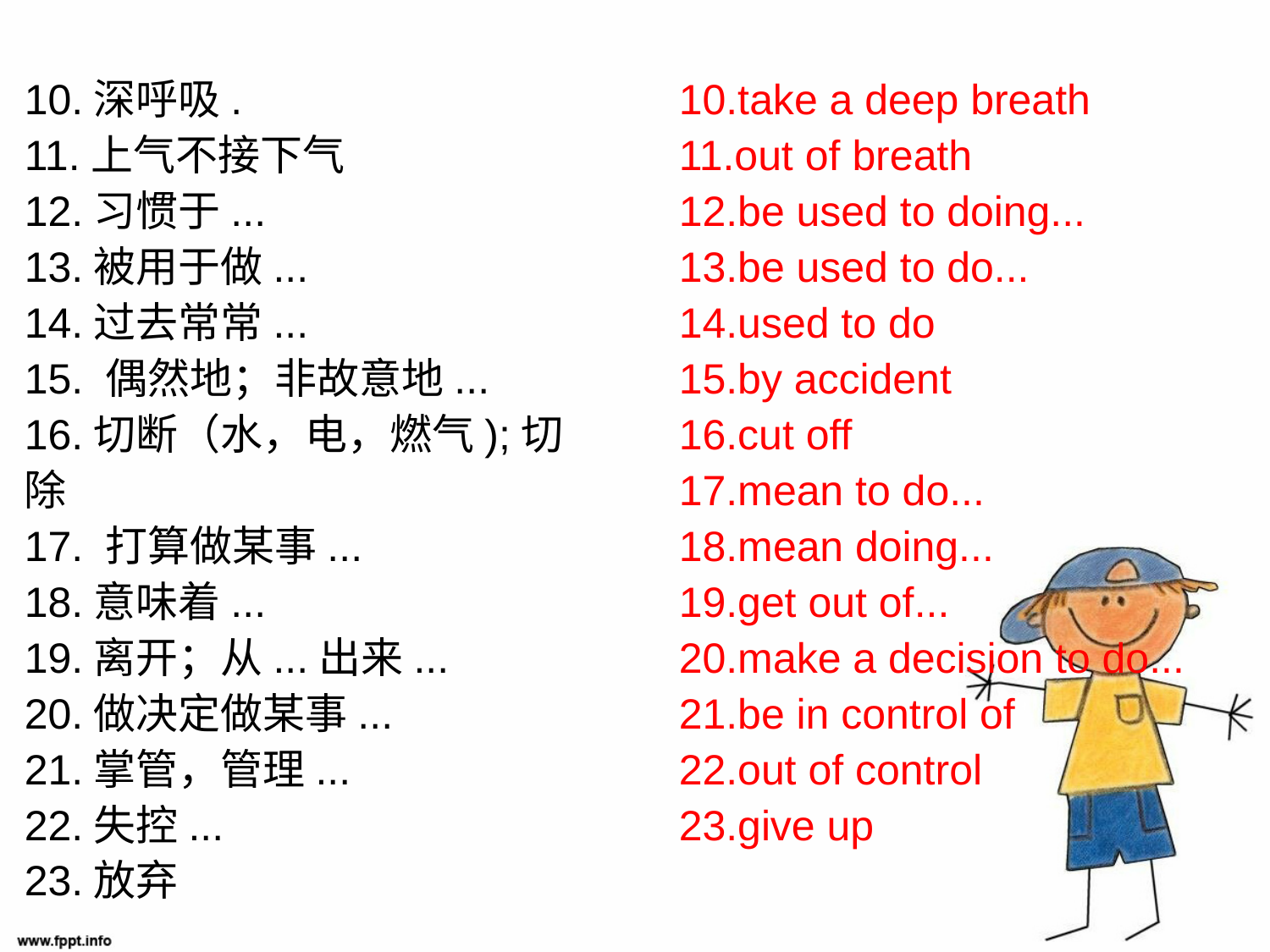

10.深呼吸.
11.上气不接下气
12.习惯于...
13.被用于做...
14.过去常常...
15. 偶然地；非故意地...
16.切断（水，电，燃气);切除
17. 打算做某事...
18.意味着...
19.离开；从...出来...
20.做决定做某事...
21.掌管，管理...
22.失控...
23.放弃

10.take a deep breath
11.out of breath
12.be used to doing...
13.be used to do...
14.used to do
15.by accident
16.cut off
17.mean to do...
18.mean doing...
19.get out of...
20.make a decision to do...
21.be in control of
22.out of control
23.give up